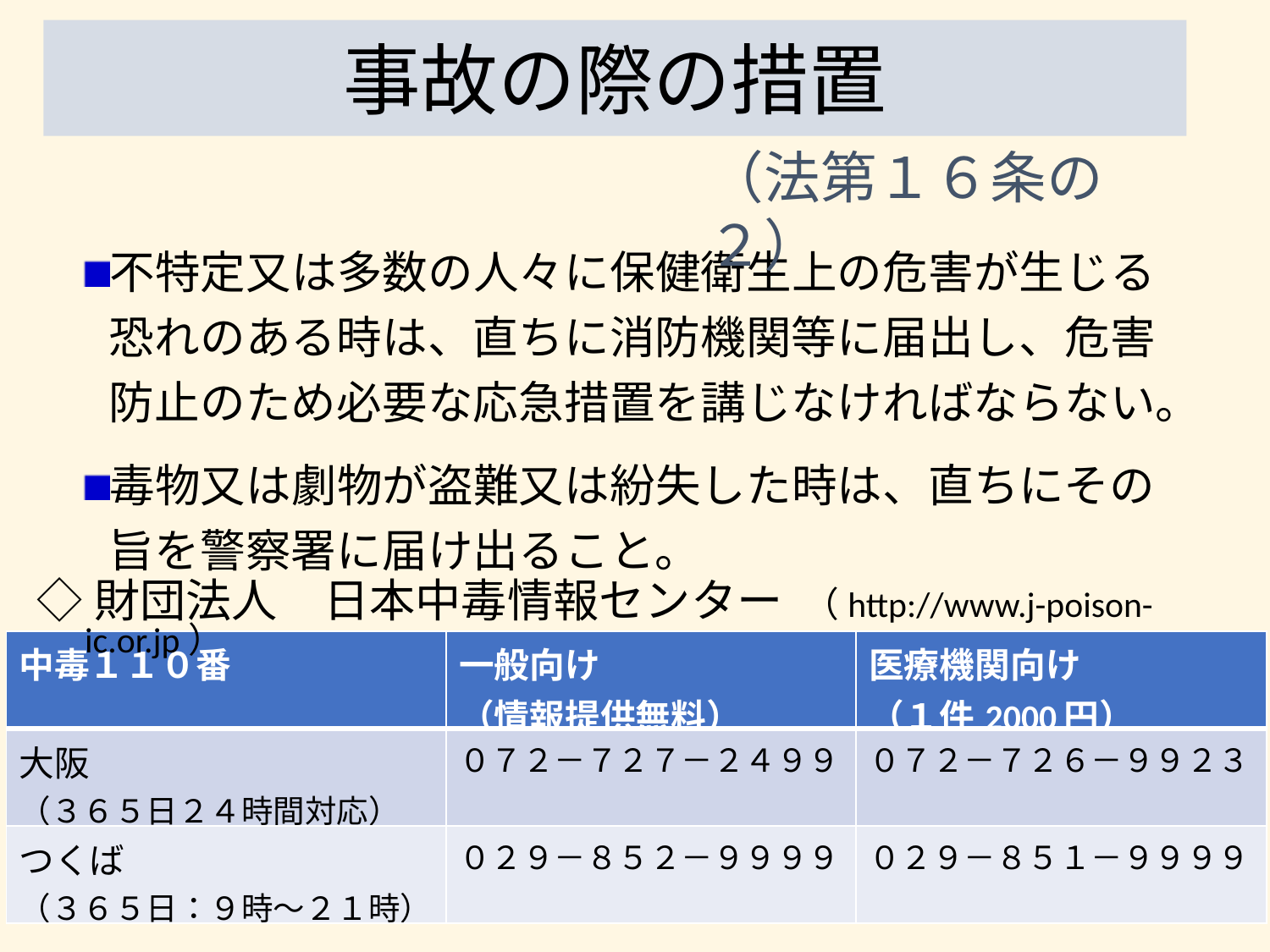

事故の際の措置
（法第１６条の２）
不特定又は多数の人々に保健衛生上の危害が生じる恐れのある時は、直ちに消防機関等に届出し、危害防止のため必要な応急措置を講じなければならない。
毒物又は劇物が盗難又は紛失した時は、直ちにその旨を警察署に届け出ること。

◇財団法人　日本中毒情報センター  （http://www.j-poison-ic.or.jp）

| 中毒１１０番 | 一般向け （情報提供無料） | 医療機関向け （１件2000円） |
| --- | --- | --- |
| 大阪 （３６５日２４時間対応） | ０７２－７２７－２４９９ | ０７２－７２６－９９２３ |
| つくば （３６５日：９時～２１時） | ０２９－８５２－９９９９ | ０２９－８５１－９９９９ |